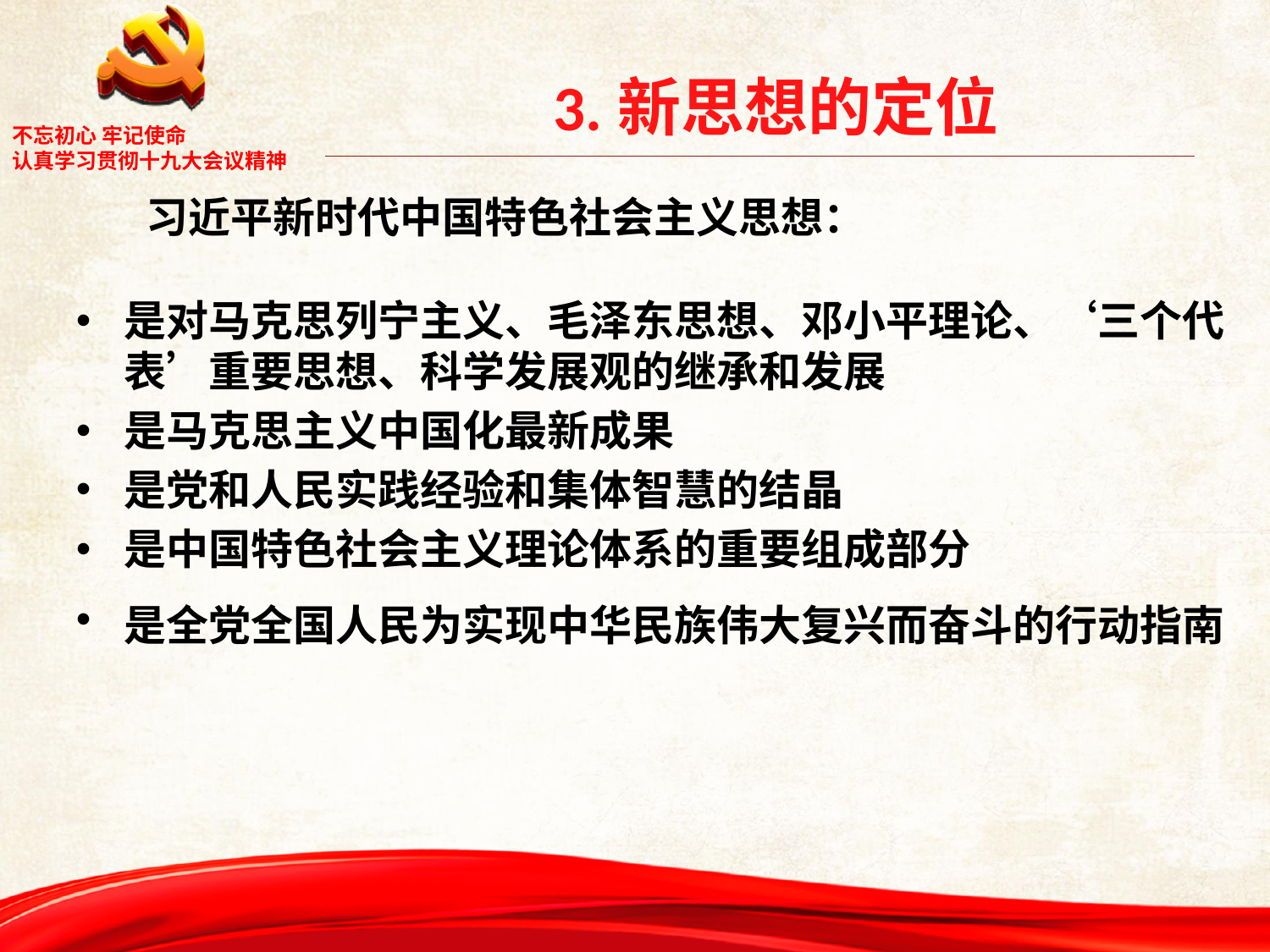

# 3.新思想的定位
习近平新时代中国特色社会主义思想：
是对马克思列宁主义、毛泽东思想、邓小平理论、‘三个代表’重要思想、科学发展观的继承和发展
是马克思主义中国化最新成果
是党和人民实践经验和集体智慧的结晶
是中国特色社会主义理论体系的重要组成部分
是全党全国人民为实现中华民族伟大复兴而奋斗的行动指南
35